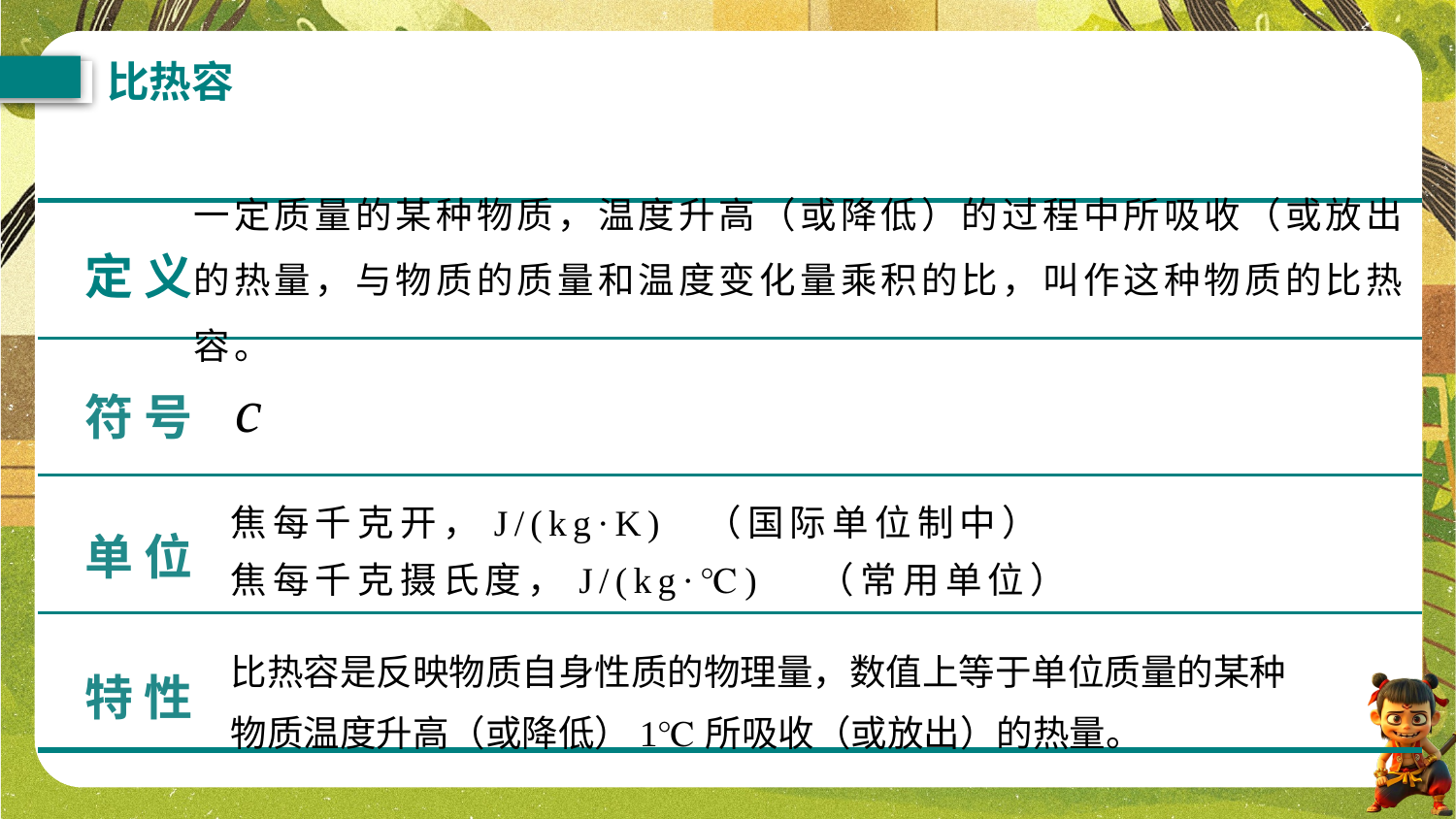

比热容

一定质量的某种物质，温度升高（或降低）的过程中所吸收（或放出的热量，与物质的质量和温度变化量乘积的比，叫作这种物质的比热容。
|  |
| --- |
|  |
|  |
|  |
定 义
符 号
c
焦每千克开，J/(kg·K)  （国际单位制中）
单 位
焦每千克摄氏度，J/(kg·℃)   （常用单位）
比热容是反映物质自身性质的物理量，数值上等于单位质量的某种物质温度升高（或降低）1℃所吸收（或放出）的热量。
特 性